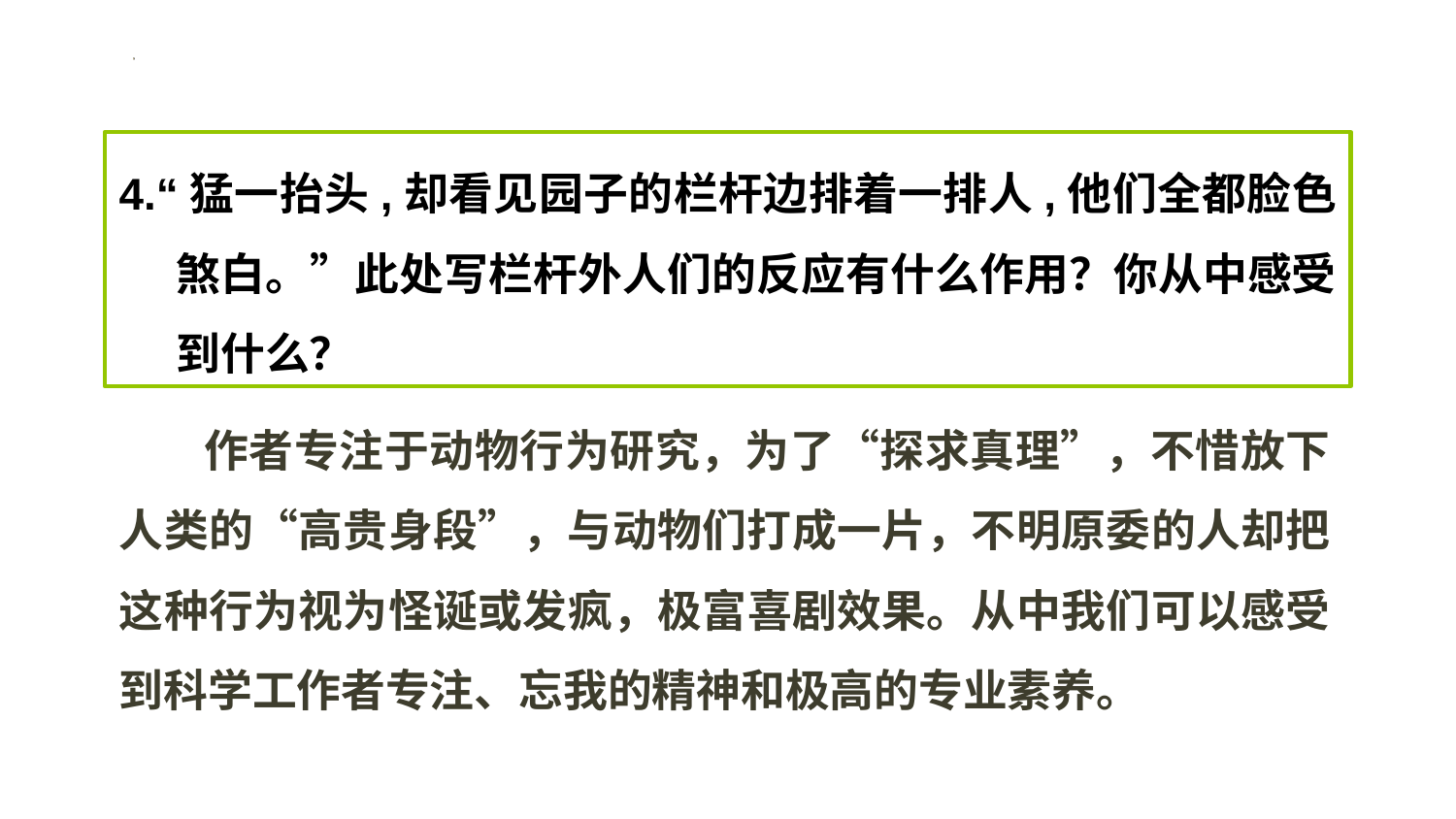

4.“猛一抬头,却看见园子的栏杆边排着一排人,他们全都脸色煞白。”此处写栏杆外人们的反应有什么作用？你从中感受到什么？
作者专注于动物行为研究，为了“探求真理”，不惜放下人类的“高贵身段”，与动物们打成一片，不明原委的人却把这种行为视为怪诞或发疯，极富喜剧效果。从中我们可以感受到科学工作者专注、忘我的精神和极高的专业素养。